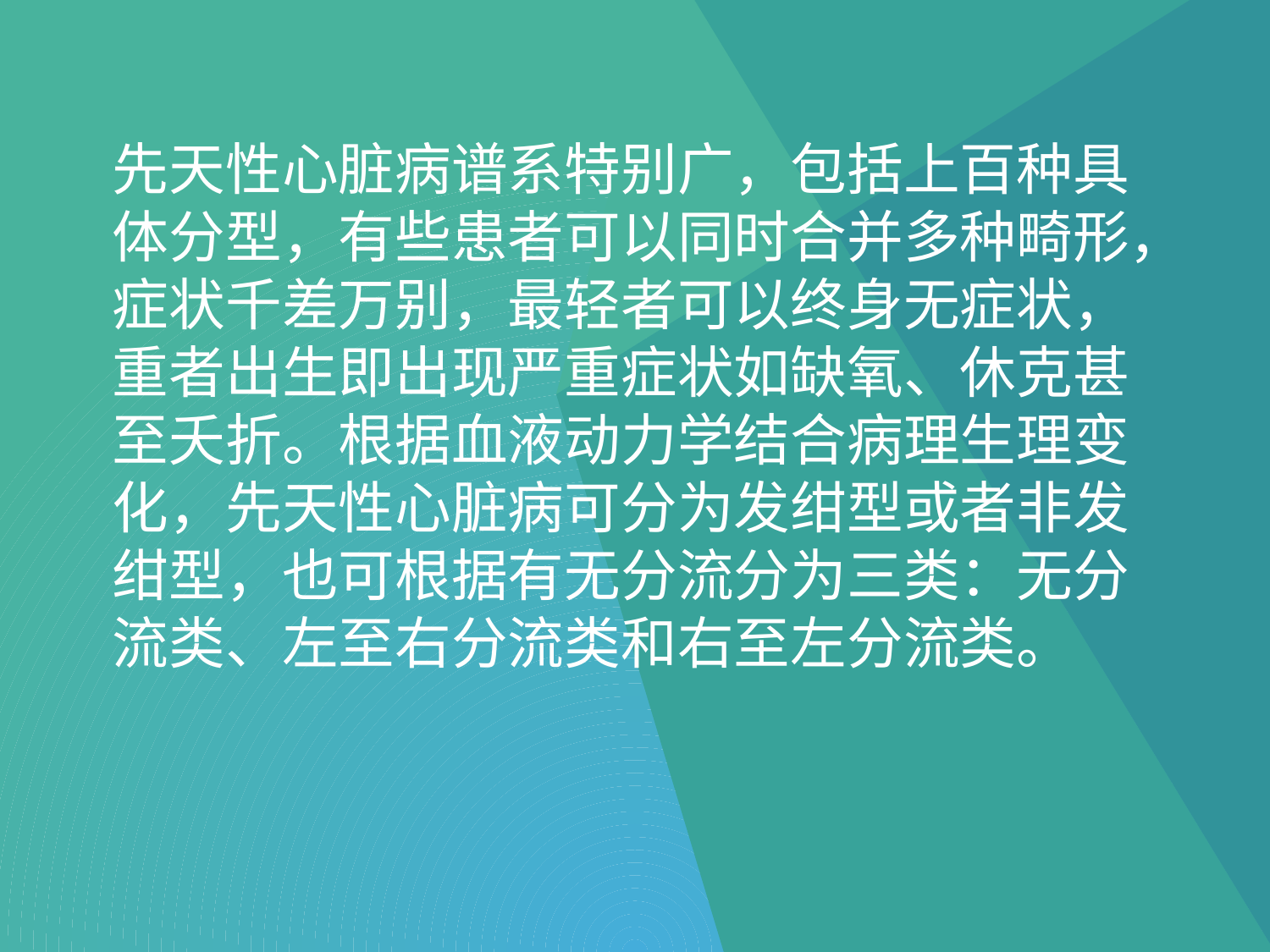

先天性心脏病谱系特别广，包括上百种具体分型，有些患者可以同时合并多种畸形，症状千差万别，最轻者可以终身无症状，重者出生即出现严重症状如缺氧、休克甚至夭折。根据血液动力学结合病理生理变化，先天性心脏病可分为发绀型或者非发绀型，也可根据有无分流分为三类：无分流类、左至右分流类和右至左分流类。